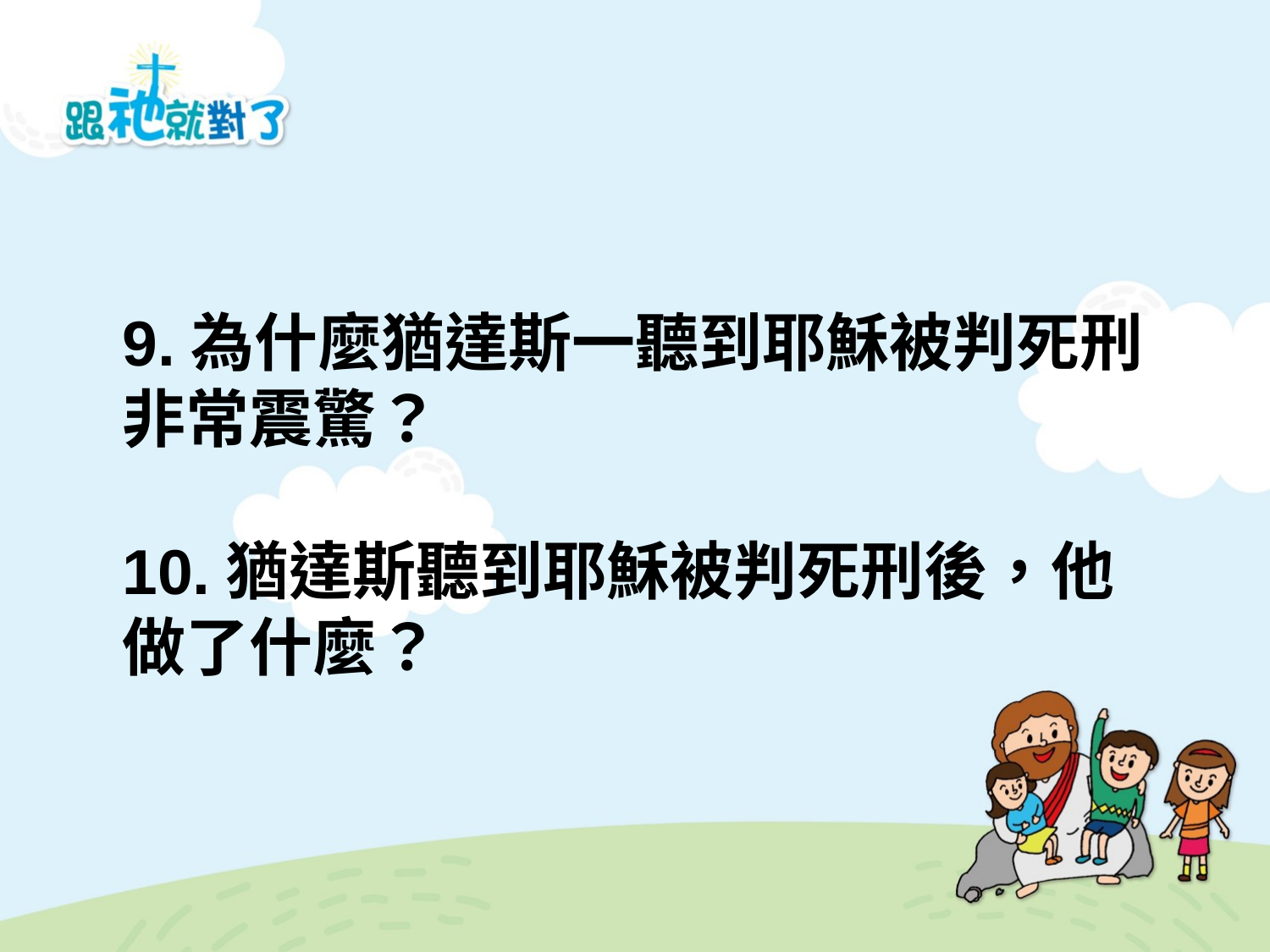

9.為什麼猶達斯一聽到耶穌被判死刑非常震驚？

10.猶達斯聽到耶穌被判死刑後，他做了什麼？